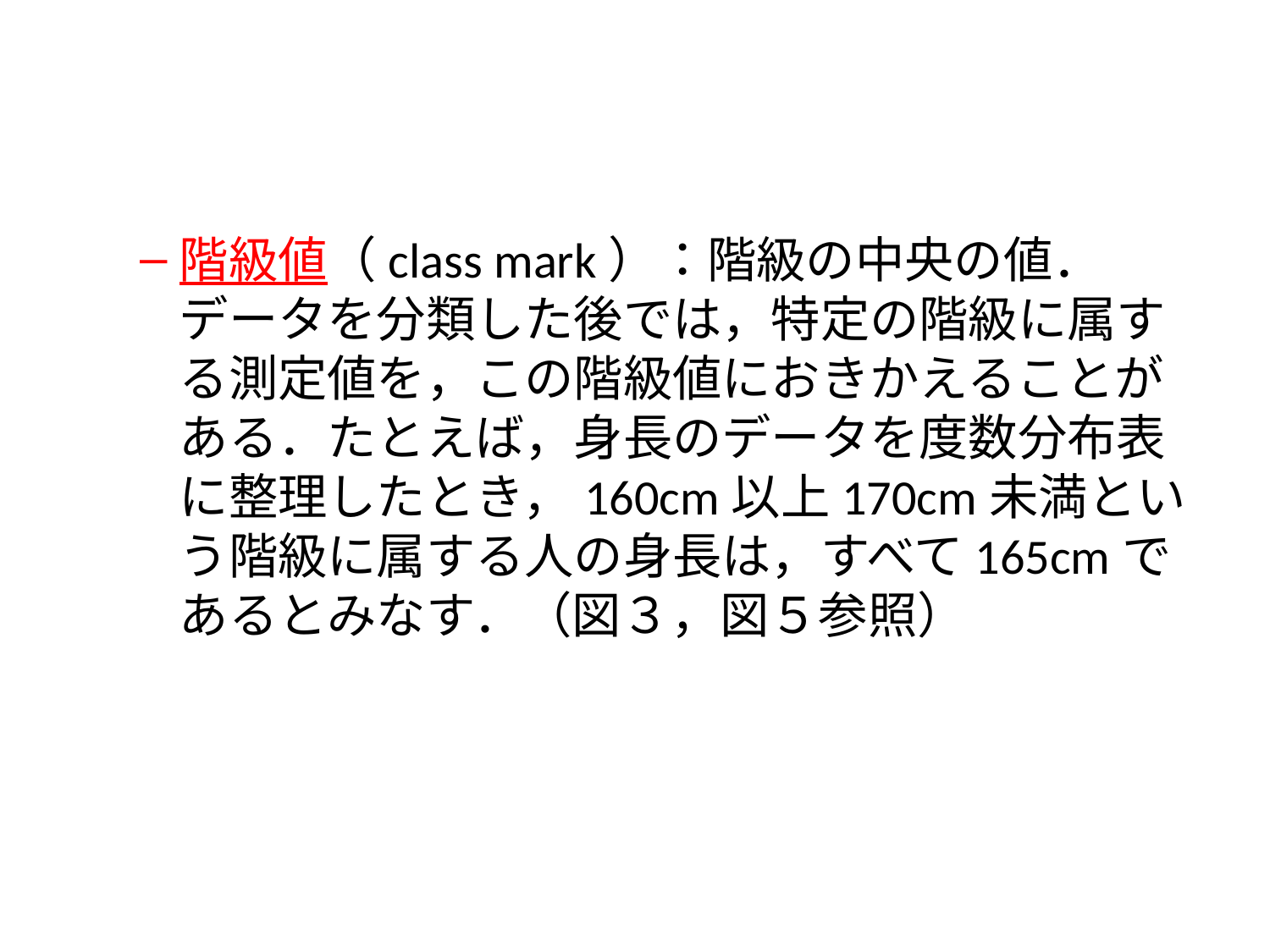

#
階級値（class mark）：階級の中央の値．データを分類した後では，特定の階級に属する測定値を，この階級値におきかえることがある．たとえば，身長のデータを度数分布表に整理したとき，160cm以上170cm未満という階級に属する人の身長は，すべて165cmであるとみなす．（図３，図５参照）